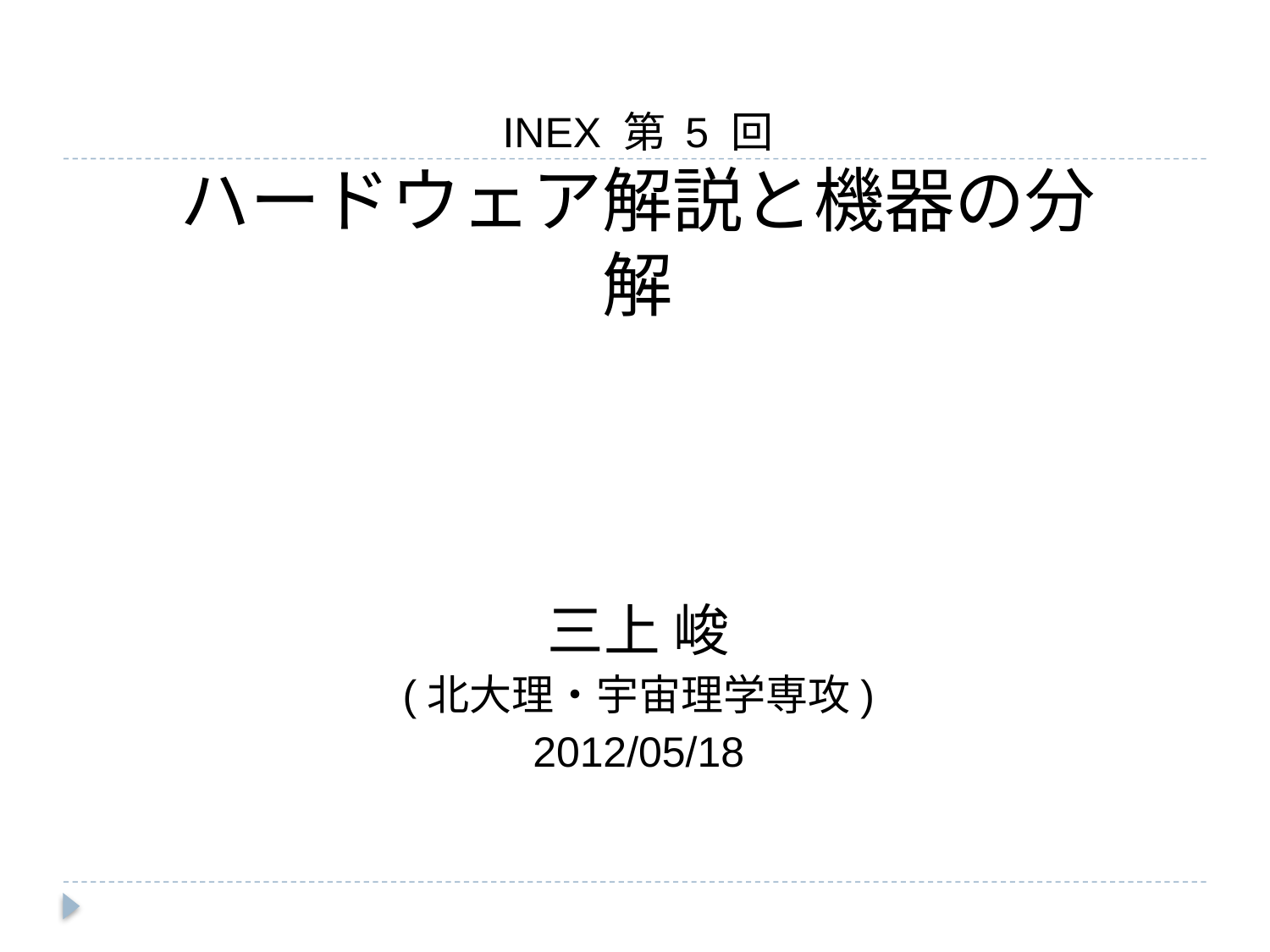

# INEX 第 5 回 ハードウェア解説と機器の分解
三上 峻
(北大理・宇宙理学専攻)
2012/05/18